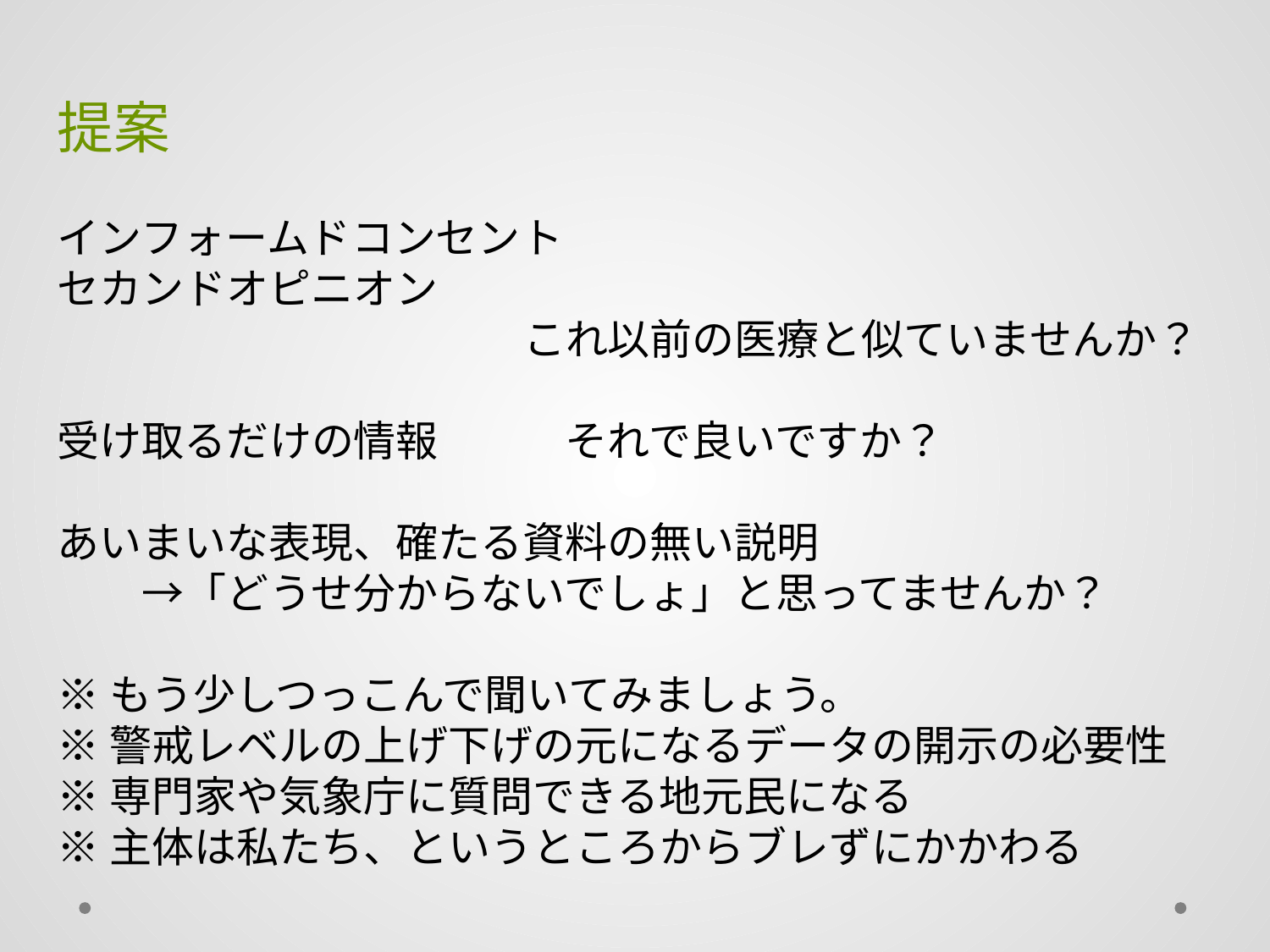

提案

インフォームドコンセント
セカンドオピニオン
　　　　　　　　　　　これ以前の医療と似ていませんか？

受け取るだけの情報　　　それで良いですか？

あいまいな表現、確たる資料の無い説明
　　→「どうせ分からないでしょ」と思ってませんか？

※もう少しつっこんで聞いてみましょう。
※警戒レベルの上げ下げの元になるデータの開示の必要性
※専門家や気象庁に質問できる地元民になる
※主体は私たち、というところからブレずにかかわる